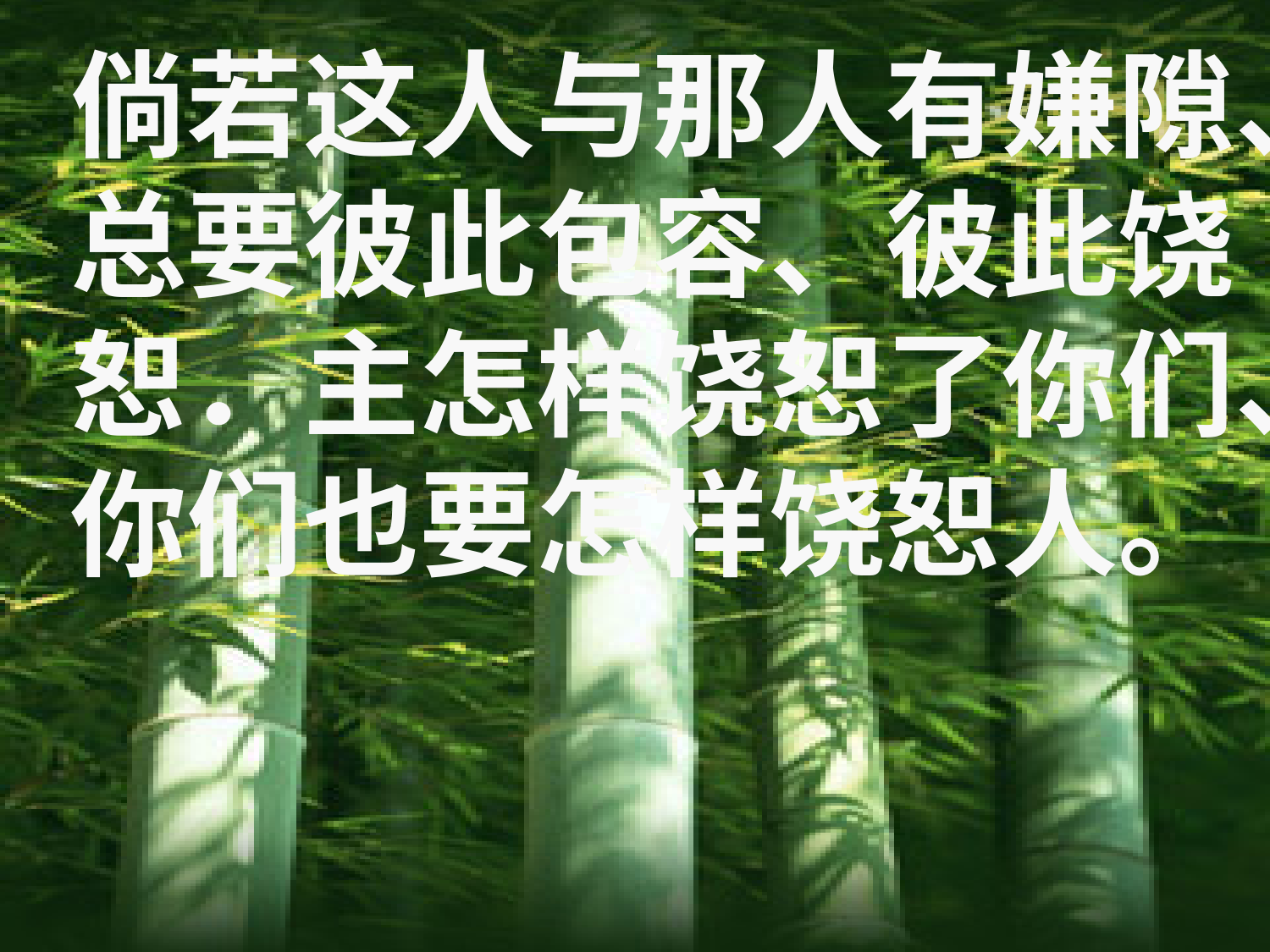

倘若这人与那人有嫌隙、总要彼此包容、彼此饶恕．主怎样饶恕了你们、你们也要怎样饶恕人。